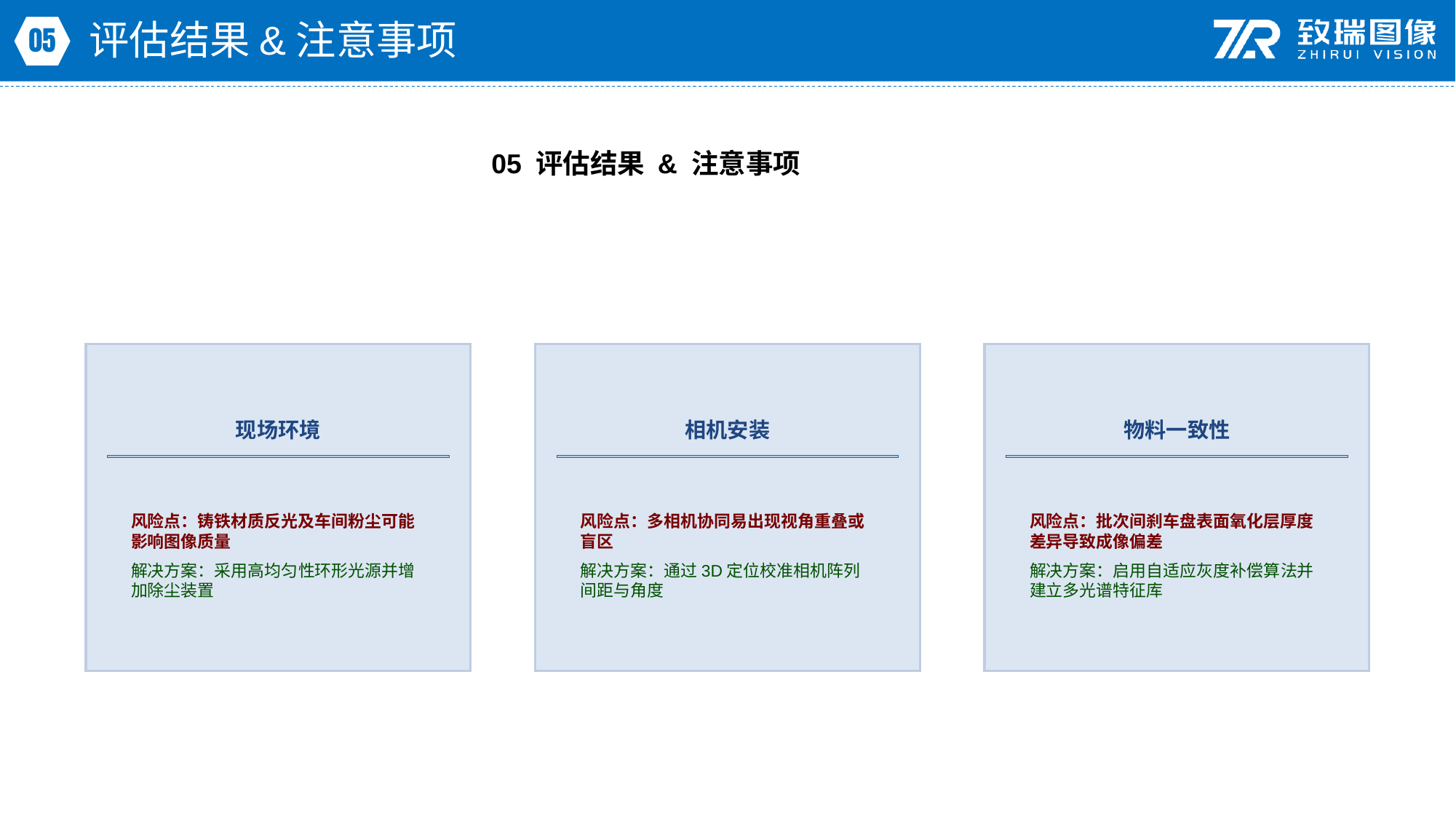

评估结果&注意事项
05

05 评估结果 & 注意事项

现场环境

相机安装

物料一致性

风险点：铸铁材质反光及车间粉尘可能影响图像质量
解决方案：采用高均匀性环形光源并增加除尘装置

风险点：多相机协同易出现视角重叠或盲区
解决方案：通过3D定位校准相机阵列间距与角度

风险点：批次间刹车盘表面氧化层厚度差异导致成像偏差
解决方案：启用自适应灰度补偿算法并建立多光谱特征库